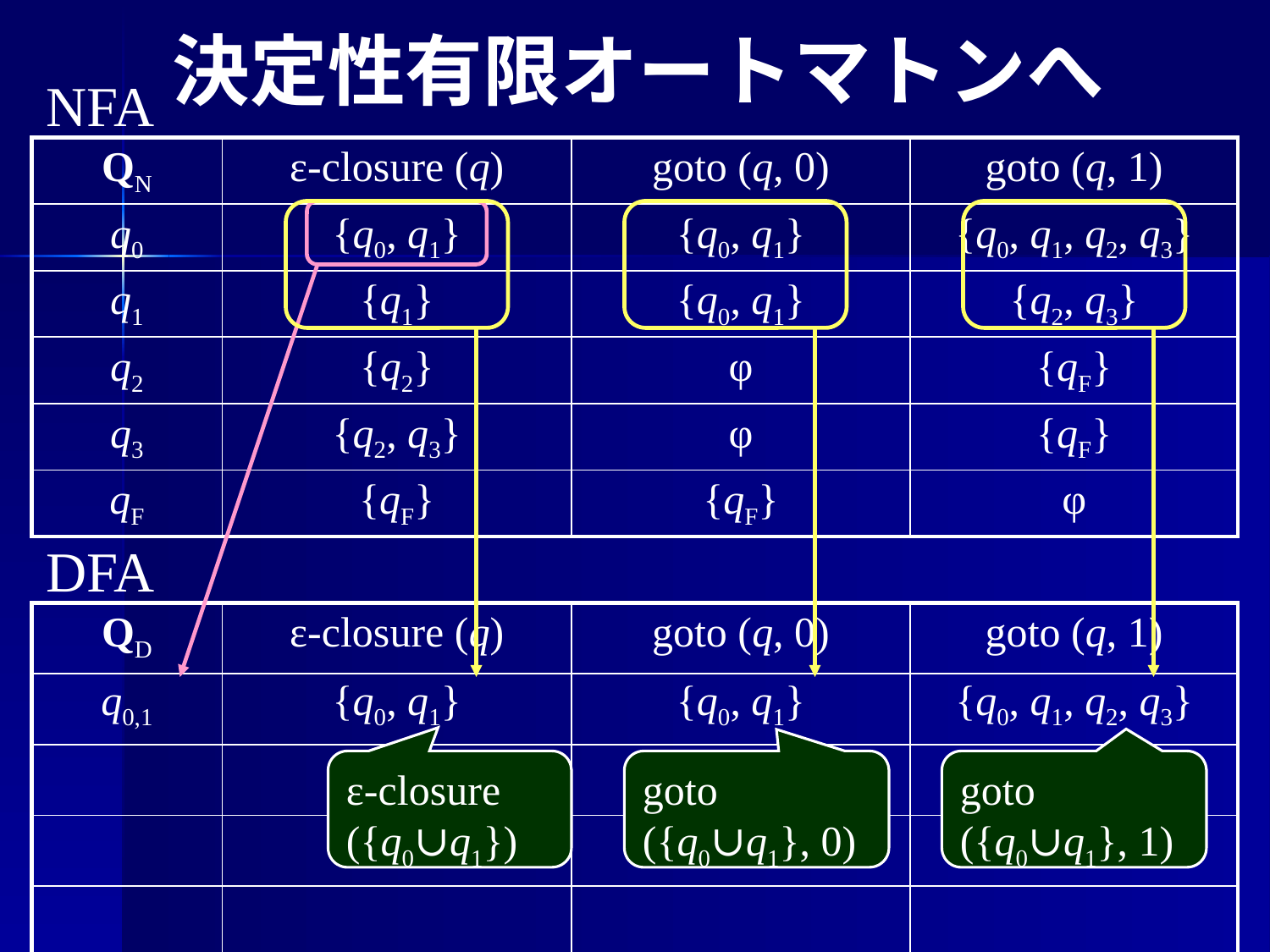

# 決定性有限オートマトンへ
NFA
| QN | ε-closure (q) | goto (q, 0) | goto (q, 1) |
| --- | --- | --- | --- |
| q0 | {q0, q1} | {q0, q1} | {q0, q1, q2, q3} |
| q1 | {q1} | {q0, q1} | {q2, q3} |
| q2 | {q2} | φ | {qF} |
| q3 | {q2, q3} | φ | {qF} |
| qF | {qF} | {qF} | φ |

DFA
| QD | ε-closure (q) | goto (q, 0) | goto (q, 1) |
| --- | --- | --- | --- |
|  |  |  |  |
|  |  |  |  |
|  |  |  |  |
|  |  |  |  |
q0,1
{q0, q1}
{q0, q1}
{q0, q1, q2, q3}
ε-closure ({q0∪q1})
goto ({q0∪q1}, 0)
goto ({q0∪q1}, 1)